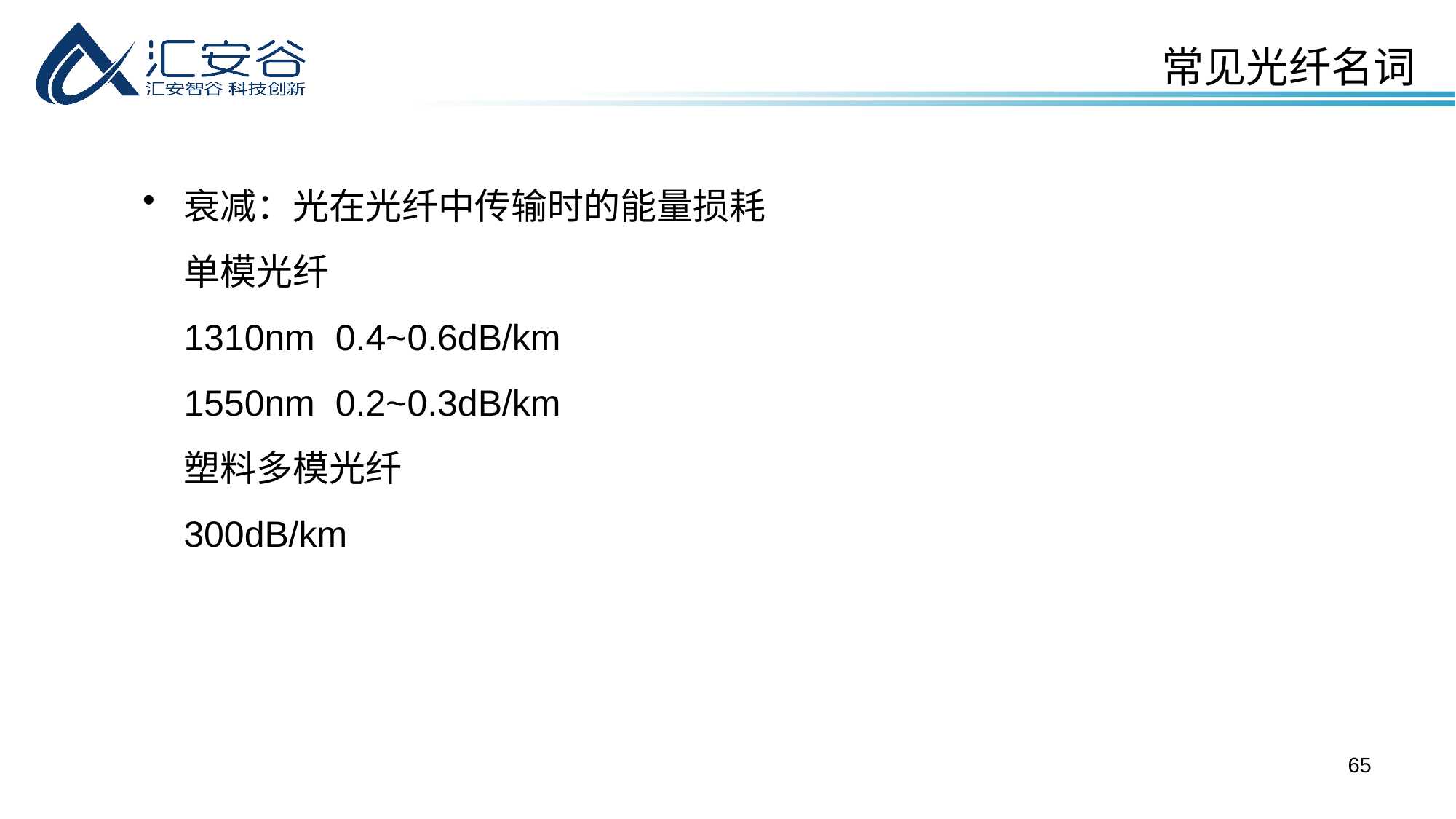

常见光纤名词
衰减：光在光纤中传输时的能量损耗
单模光纤
1310nm  0.4~0.6dB/km
1550nm  0.2~0.3dB/km
塑料多模光纤
300dB/km
65